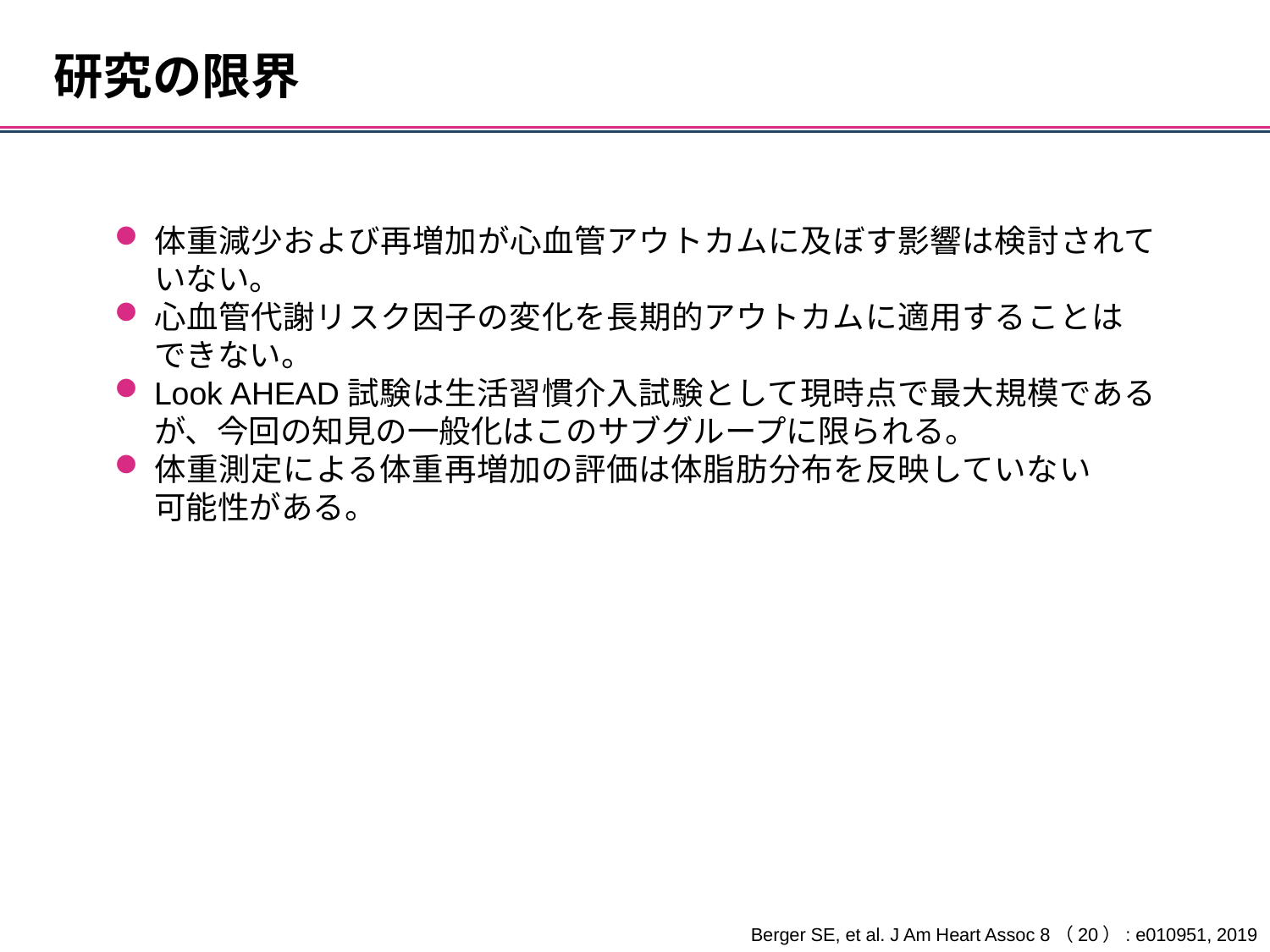

研究の限界
体重減少および再増加が心血管アウトカムに及ぼす影響は検討されていない。
心血管代謝リスク因子の変化を長期的アウトカムに適用することは　できない。
Look AHEAD試験は生活習慣介入試験として現時点で最大規模であるが、今回の知見の一般化はこのサブグループに限られる。
体重測定による体重再増加の評価は体脂肪分布を反映していない　　可能性がある。
Berger SE, et al. J Am Heart Assoc 8（20）: e010951, 2019